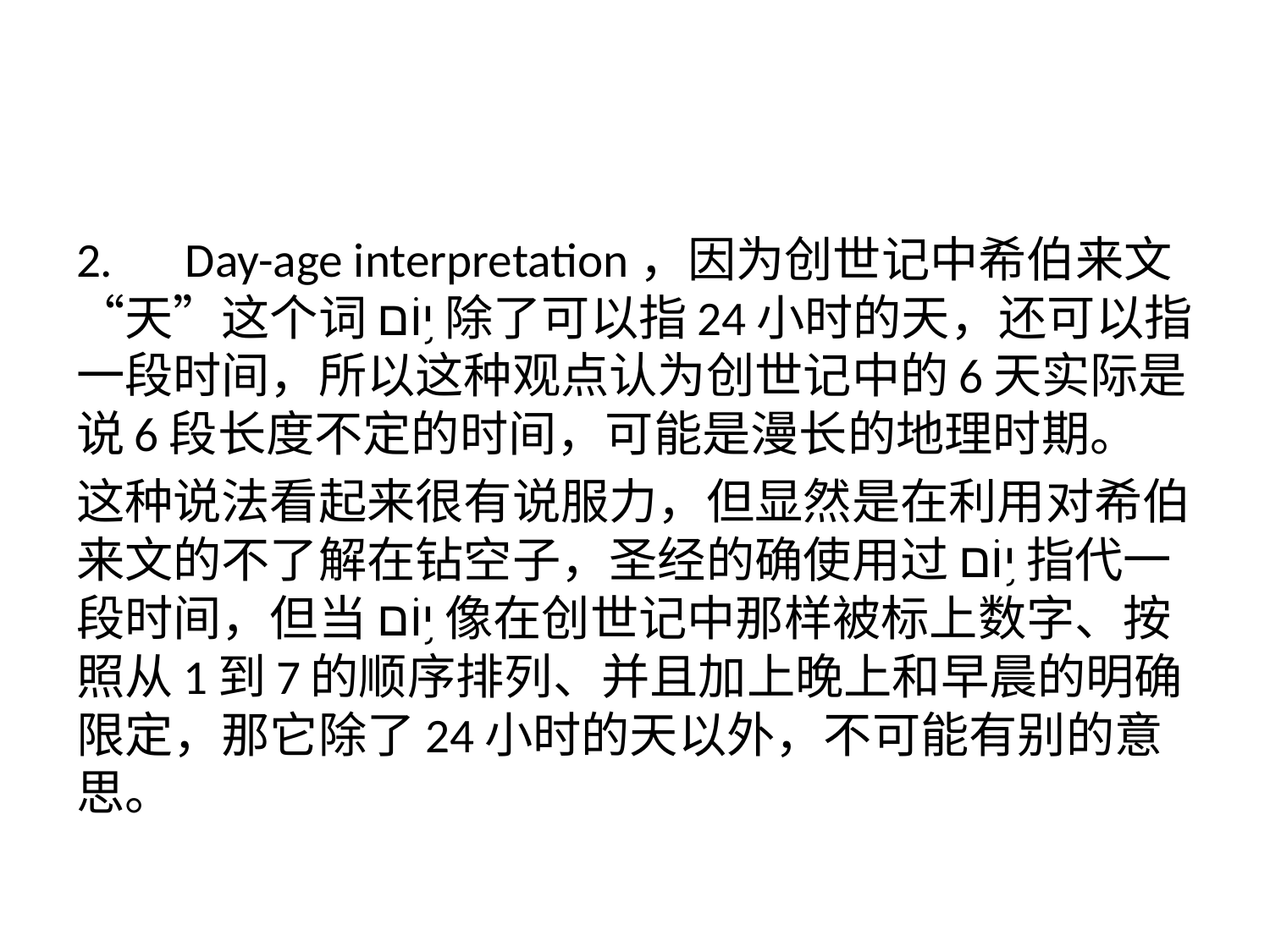

#
2.	Day-age interpretation，因为创世记中希伯来文“天”这个词י֥וֹם除了可以指24小时的天，还可以指一段时间，所以这种观点认为创世记中的6天实际是说6段长度不定的时间，可能是漫长的地理时期。
这种说法看起来很有说服力，但显然是在利用对希伯来文的不了解在钻空子，圣经的确使用过י֥וֹם指代一段时间，但当י֥וֹם像在创世记中那样被标上数字、按照从1到7的顺序排列、并且加上晚上和早晨的明确限定，那它除了24小时的天以外，不可能有别的意思。